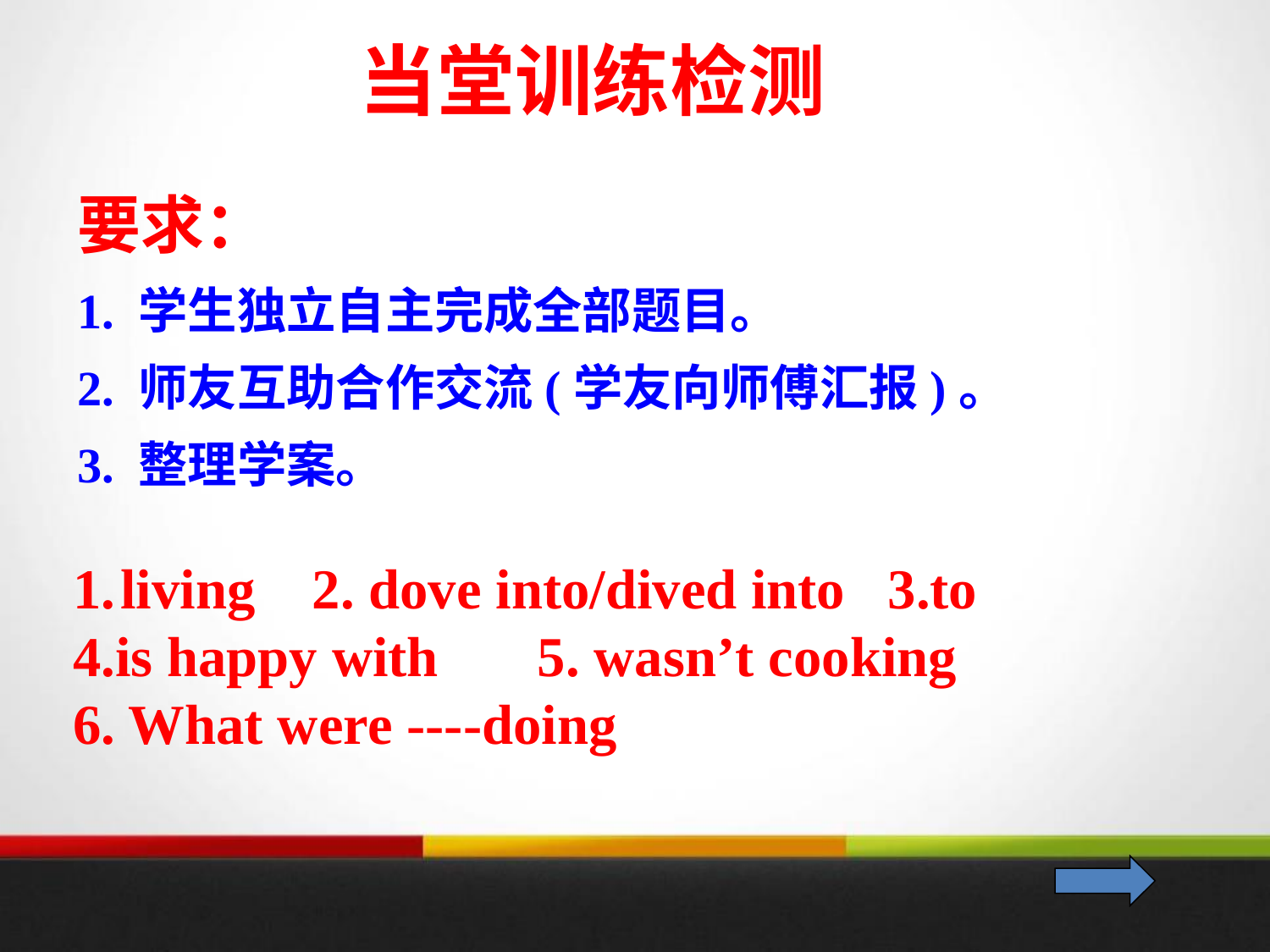

当堂训练检测
要求：
1. 学生独立自主完成全部题目。
2. 师友互助合作交流(学友向师傅汇报)。
3. 整理学案。

living    2. dove into/dived into   3.to
4.is happy with       5. wasn’t cooking
6. What were ----doing